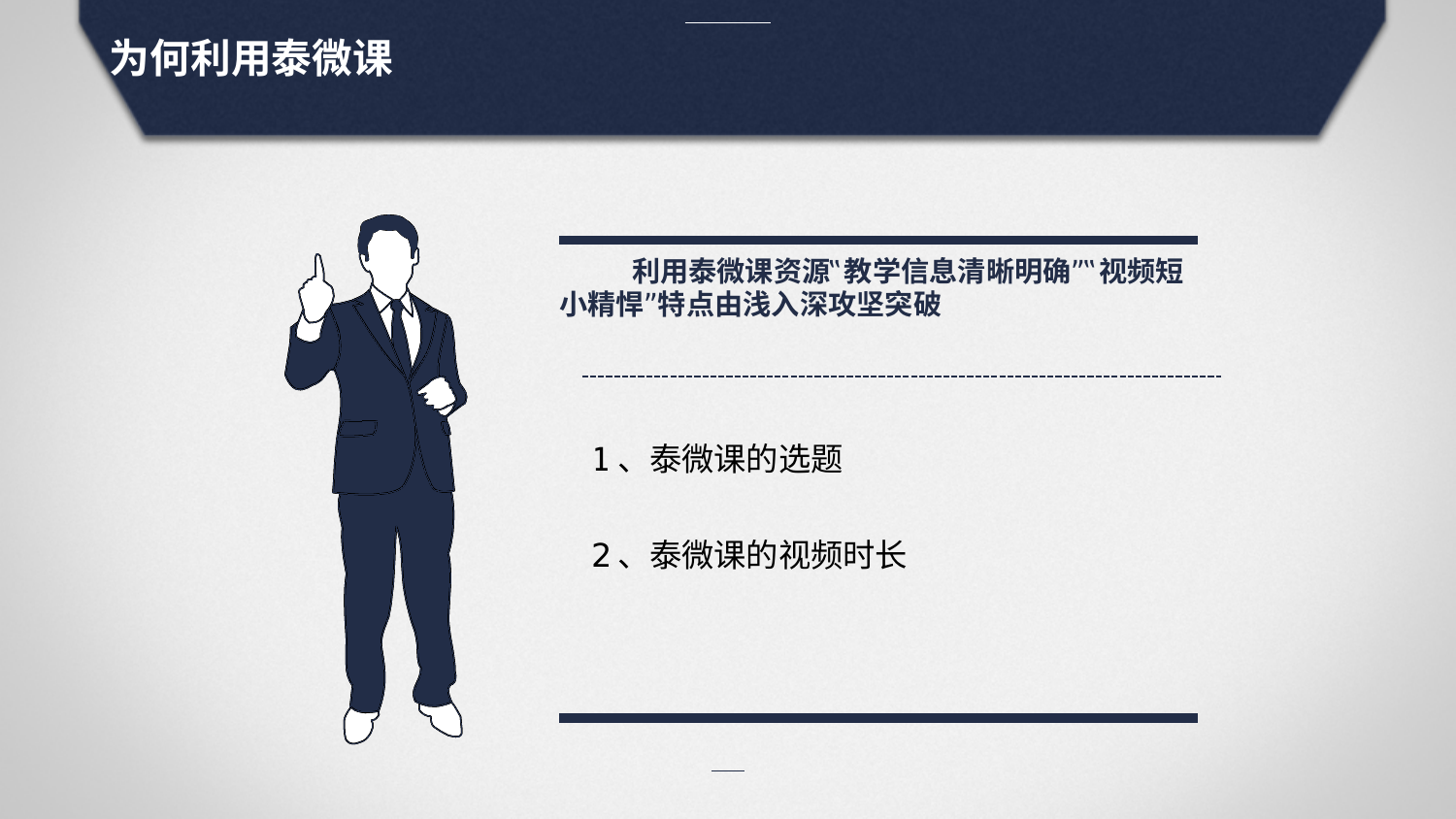

为何利用泰微课

        利用泰微课资源“教学信息清晰明确”“视频短小精悍”特点由浅入深攻坚突破
 1、泰微课的选题
 2、泰微课的视频时长
3